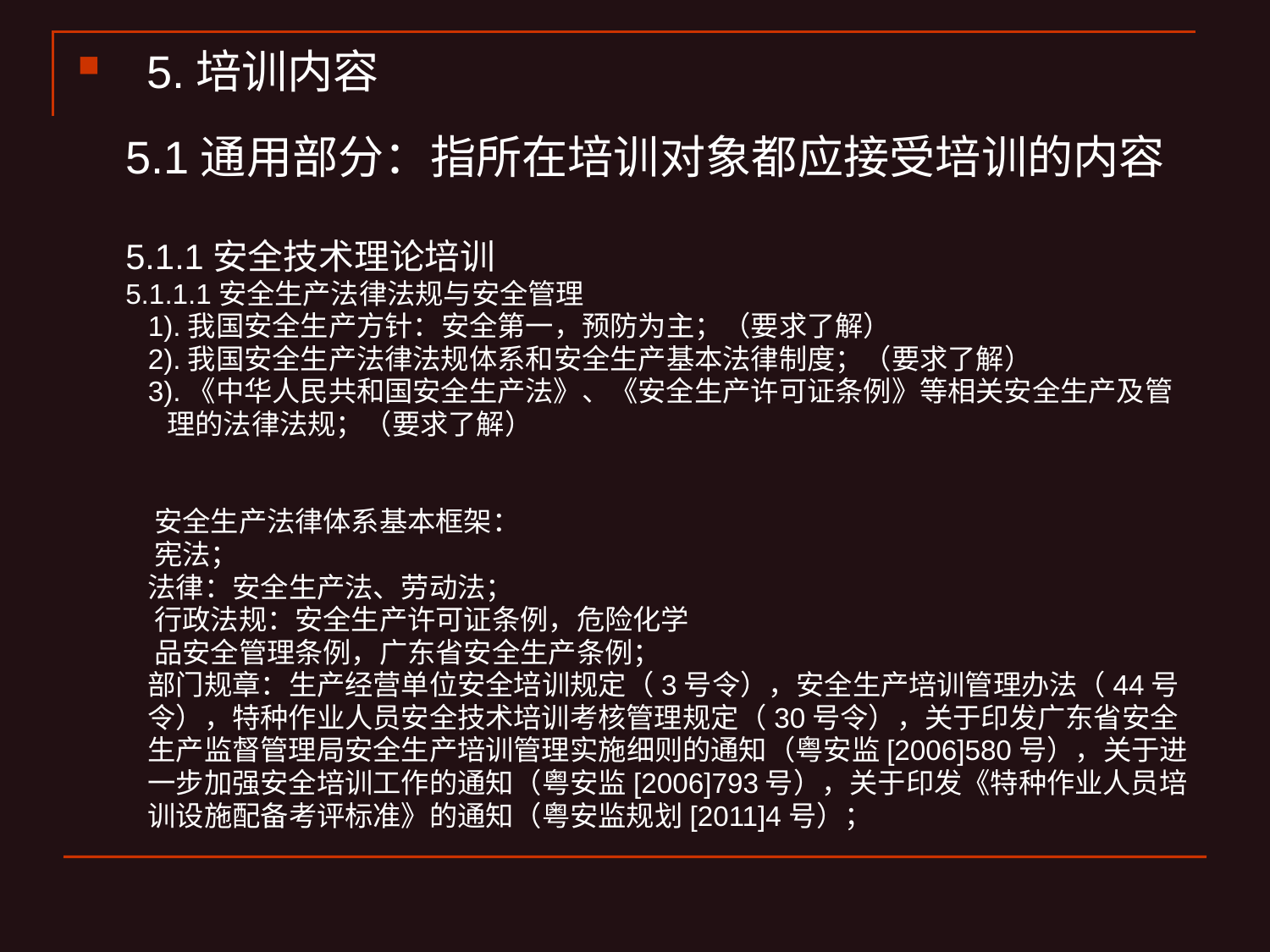

5.培训内容

5.1通用部分：指所在培训对象都应接受培训的内容

5.1.1安全技术理论培训
5.1.1.1安全生产法律法规与安全管理
         1).我国安全生产方针：安全第一，预防为主；（要求了解）
         2).我国安全生产法律法规体系和安全生产基本法律制度；（要求了解）
         3).《中华人民共和国安全生产法》、《安全生产许可证条例》等相关安全生产及管
             理的法律法规；（要求了解）

           安全生产法律体系基本框架：
           宪法；
          法律：安全生产法、劳动法；
           行政法规：安全生产许可证条例，危险化学
           品安全管理条例，广东省安全生产条例；
          部门规章：生产经营单位安全培训规定（3号令），安全生产培训管理办法（44号
          令），特种作业人员安全技术培训考核管理规定（30号令），关于印发广东省安全
          生产监督管理局安全生产培训管理实施细则的通知（粤安监[2006]580号），关于进
          一步加强安全培训工作的通知（粤安监[2006]793号），关于印发《特种作业人员培
          训设施配备考评标准》的通知（粤安监规划[2011]4号）；